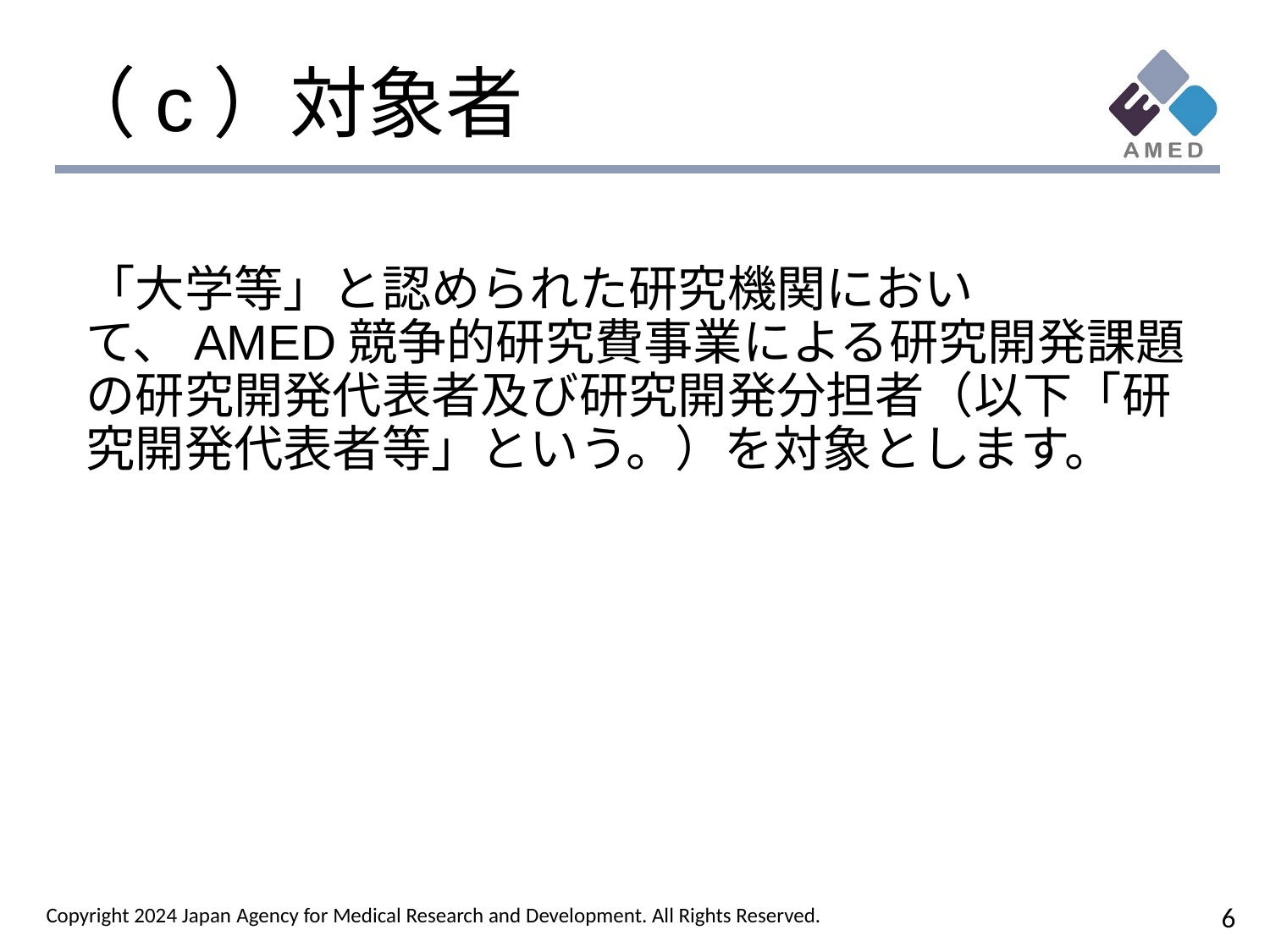

# （c）対象者
「大学等」と認められた研究機関において、AMED競争的研究費事業による研究開発課題の研究開発代表者及び研究開発分担者（以下「研究開発代表者等」という。）を対象とします。

6